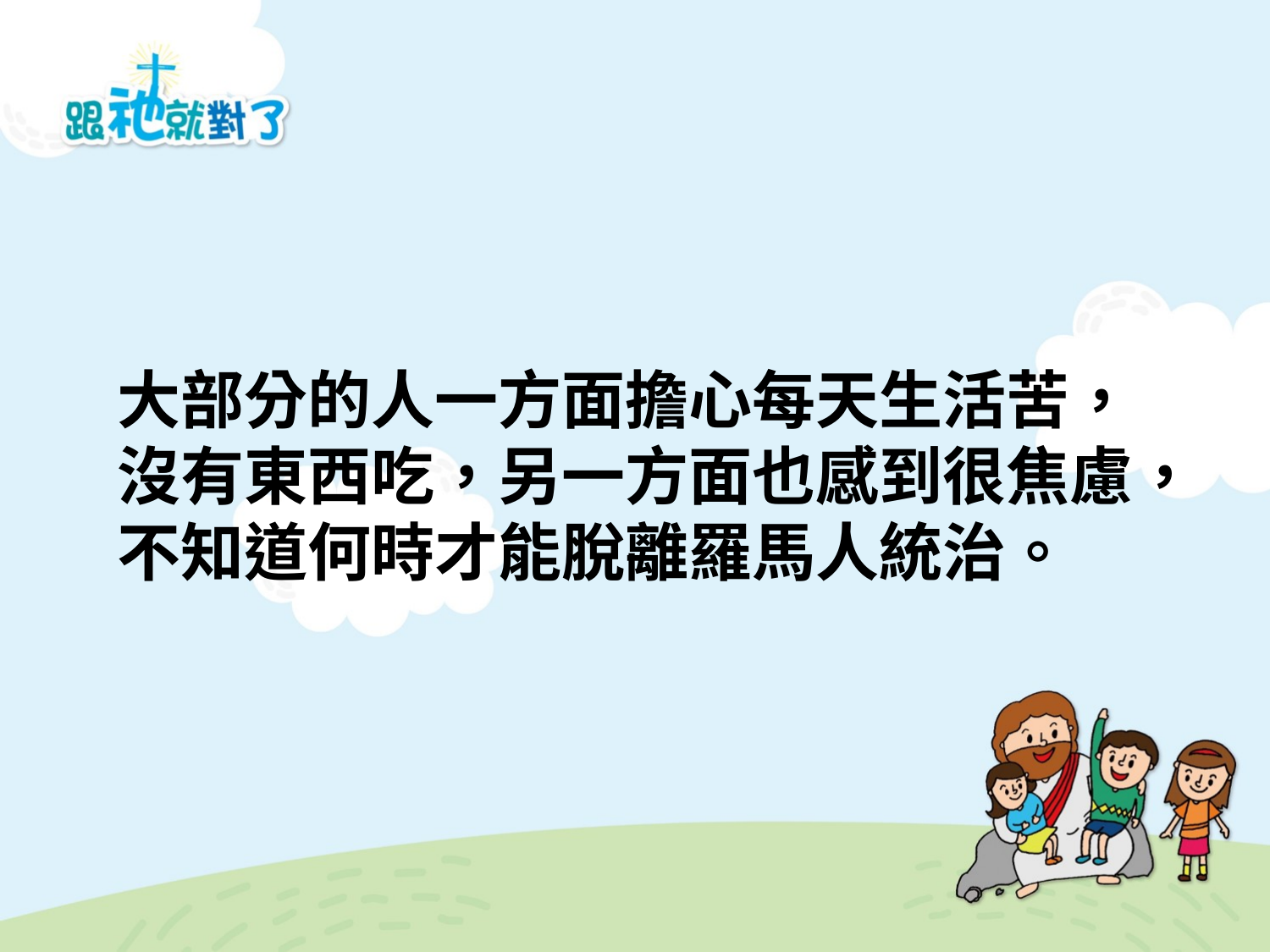

大部分的人一方面擔心每天生活苦，沒有東西吃，另一方面也感到很焦慮，不知道何時才能脫離羅馬人統治。